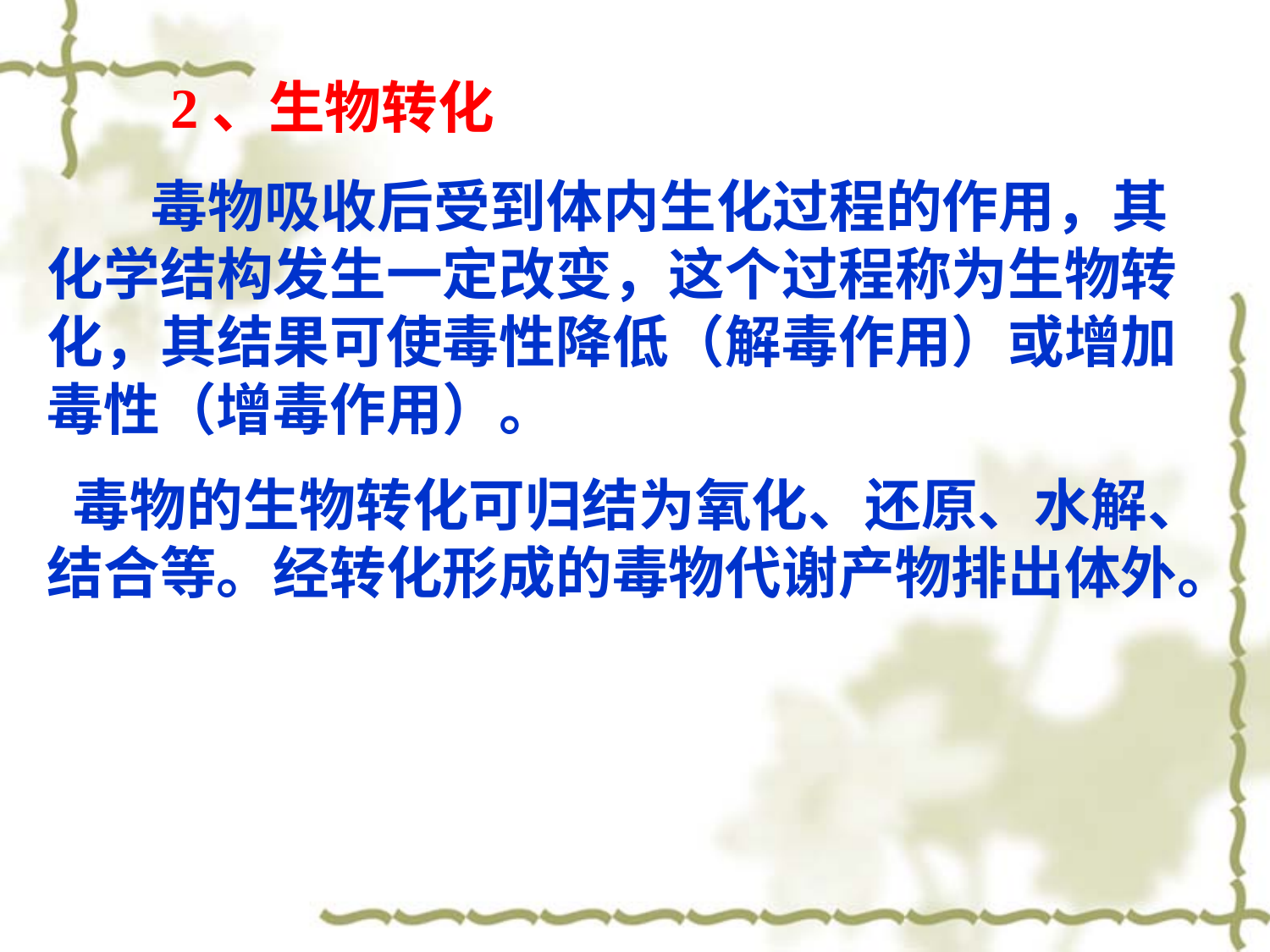

2、生物转化
       毒物吸收后受到体内生化过程的作用，其化学结构发生一定改变，这个过程称为生物转化，其结果可使毒性降低（解毒作用）或增加毒性（增毒作用）。
 毒物的生物转化可归结为氧化、还原、水解、结合等。经转化形成的毒物代谢产物排出体外。

57